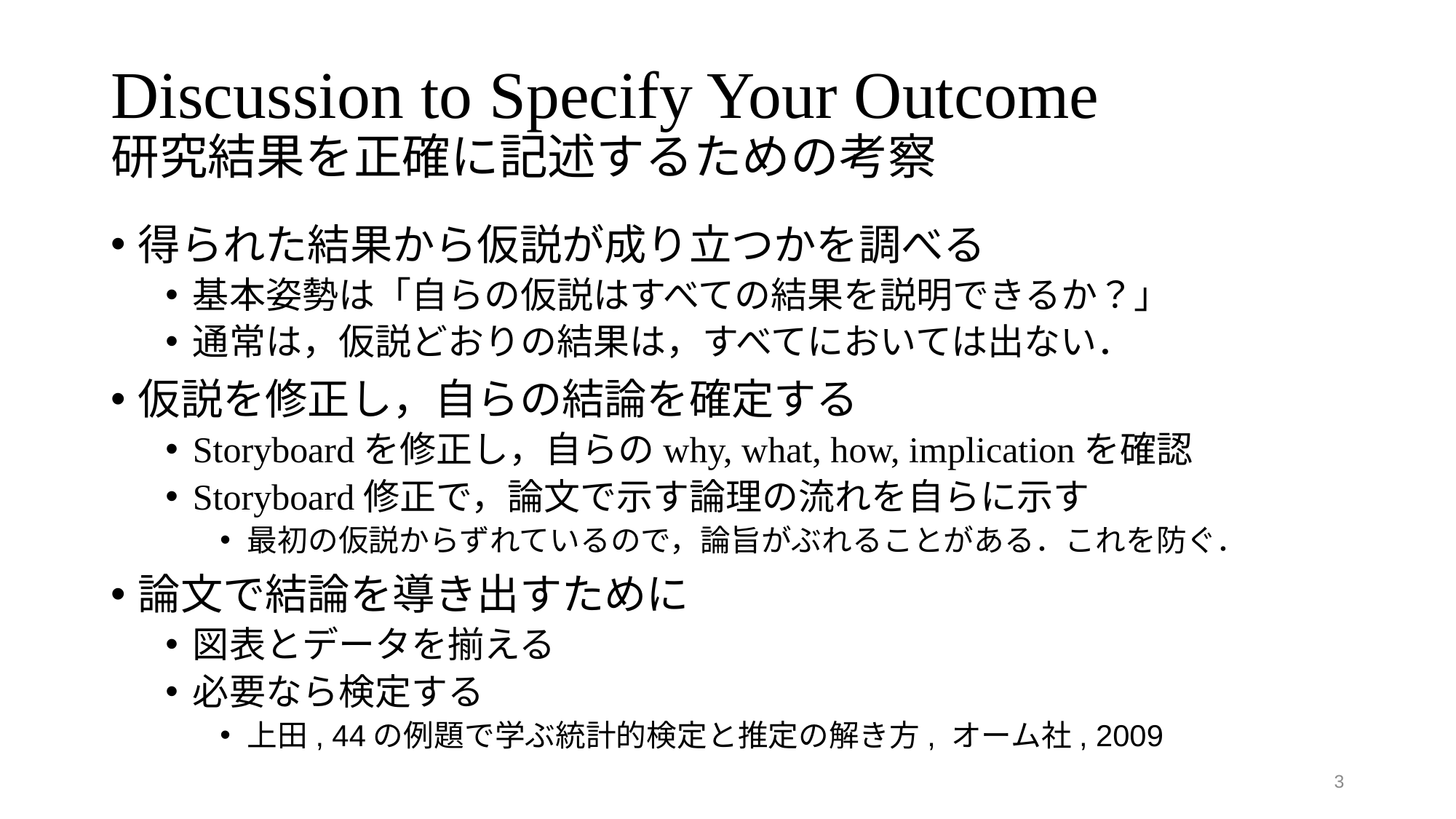

# Discussion to Specify Your Outcome 研究結果を正確に記述するための考察
得られた結果から仮説が成り立つかを調べる
基本姿勢は「自らの仮説はすべての結果を説明できるか？」
通常は，仮説どおりの結果は，すべてにおいては出ない．
仮説を修正し，自らの結論を確定する
Storyboardを修正し，自らのwhy, what, how, implicationを確認
Storyboard修正で，論文で示す論理の流れを自らに示す
最初の仮説からずれているので，論旨がぶれることがある．これを防ぐ．
論文で結論を導き出すために
図表とデータを揃える
必要なら検定する
上田, 44の例題で学ぶ統計的検定と推定の解き方, オーム社, 2009
3